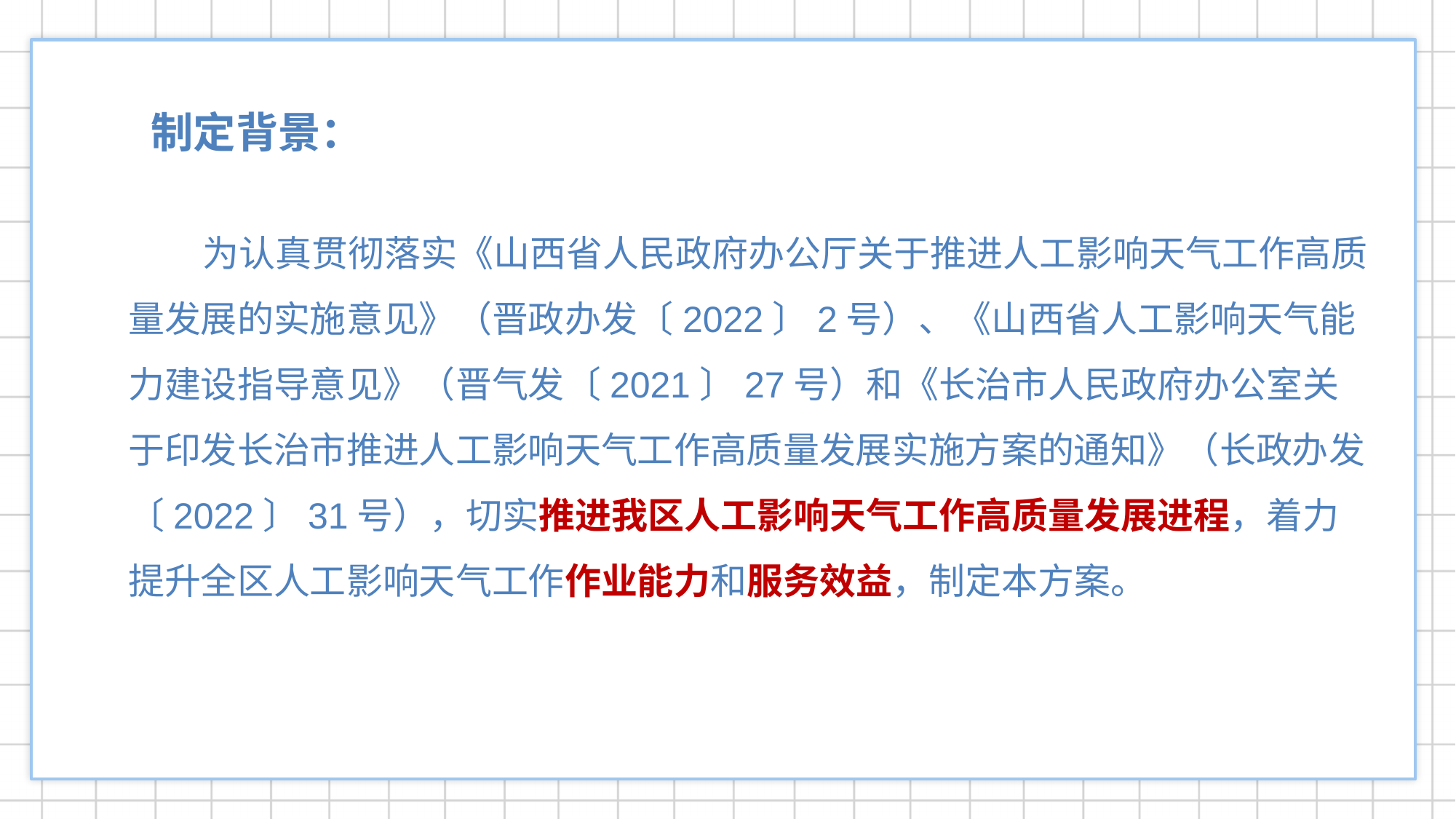

制定背景：
           为认真贯彻落实《山西省人民政府办公厅关于推进人工影响天气工作高质量发展的实施意见》（晋政办发〔2022〕2号）、《山西省人工影响天气能力建设指导意见》（晋气发〔2021〕27号）和《长治市人民政府办公室关于印发长治市推进人工影响天气工作高质量发展实施方案的通知》（长政办发〔2022〕31号），切实推进我区人工影响天气工作高质量发展进程，着力提升全区人工影响天气工作作业能力和服务效益，制定本方案。